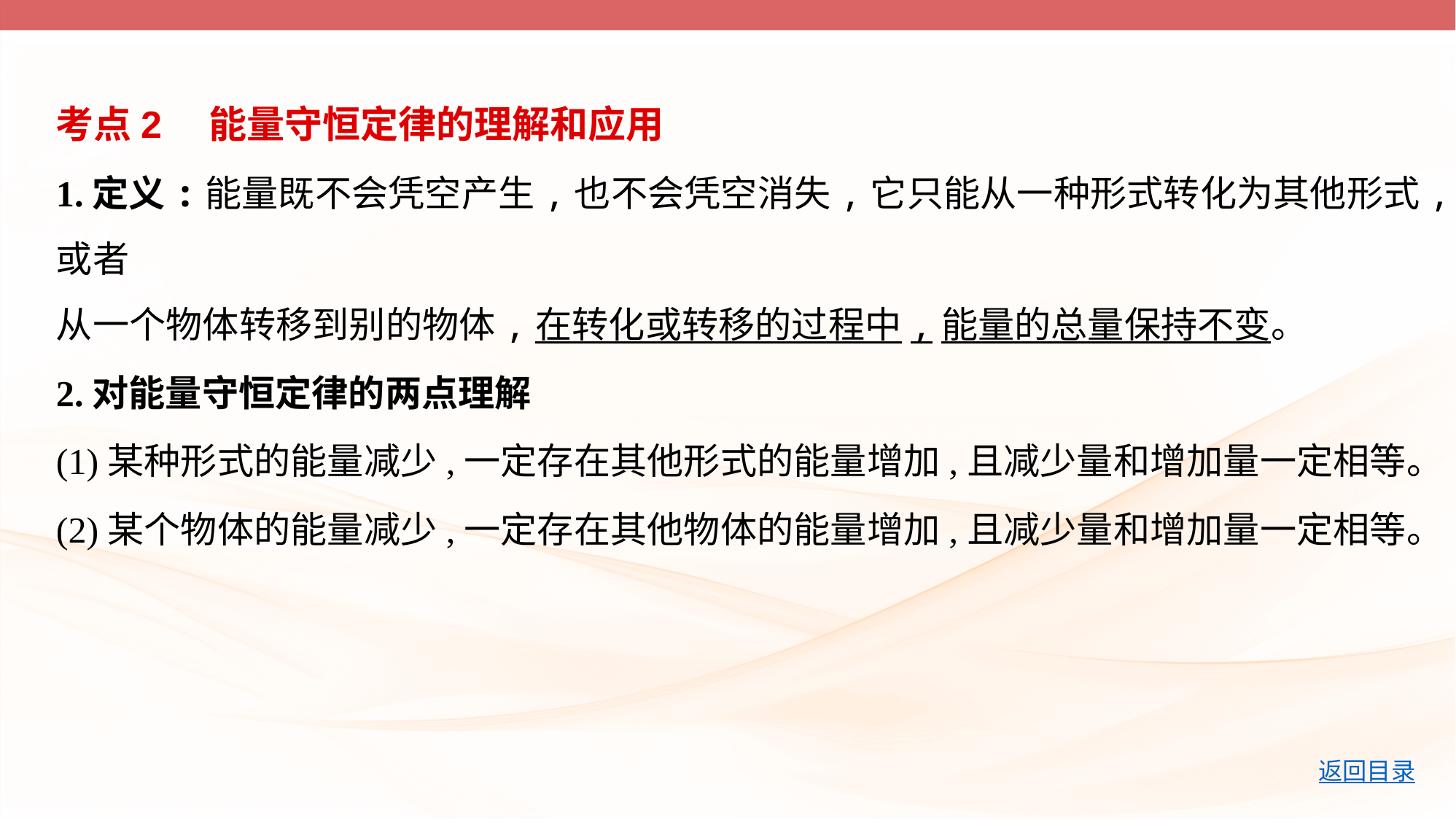

考点2　能量守恒定律的理解和应用
1.定义:能量既不会凭空产生,也不会凭空消失,它只能从一种形式转化为其他形式,或者
从一个物体转移到别的物体,在转化或转移的过程中,能量的总量保持不变。
2.对能量守恒定律的两点理解
(1)某种形式的能量减少,一定存在其他形式的能量增加,且减少量和增加量一定相等。
(2)某个物体的能量减少,一定存在其他物体的能量增加,且减少量和增加量一定相等。